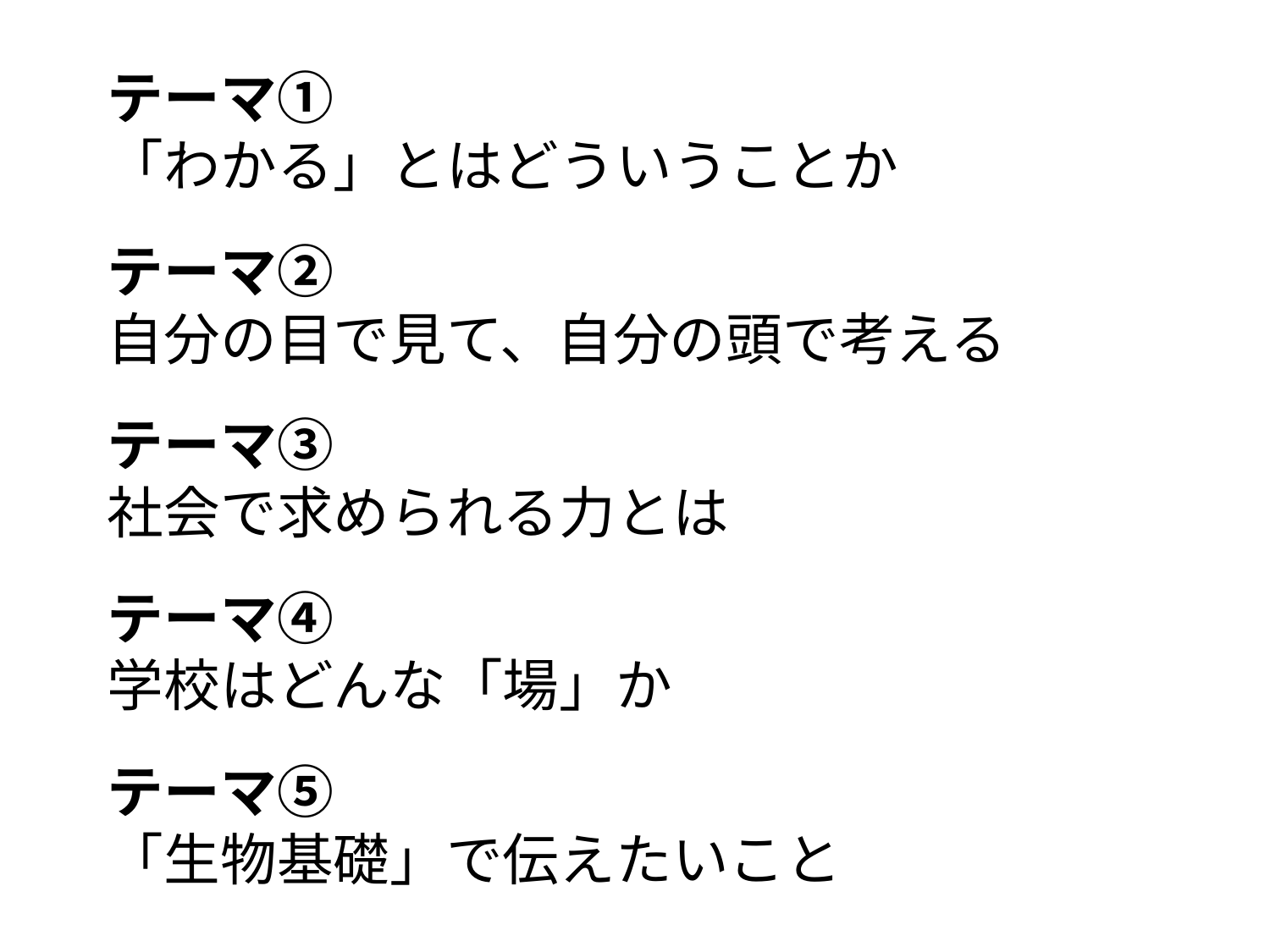

テーマ①
「わかる」とはどういうことか

テーマ②
自分の目で見て、自分の頭で考える

テーマ③
社会で求められる力とは

テーマ④
学校はどんな「場」か

テーマ⑤
「生物基礎」で伝えたいこと